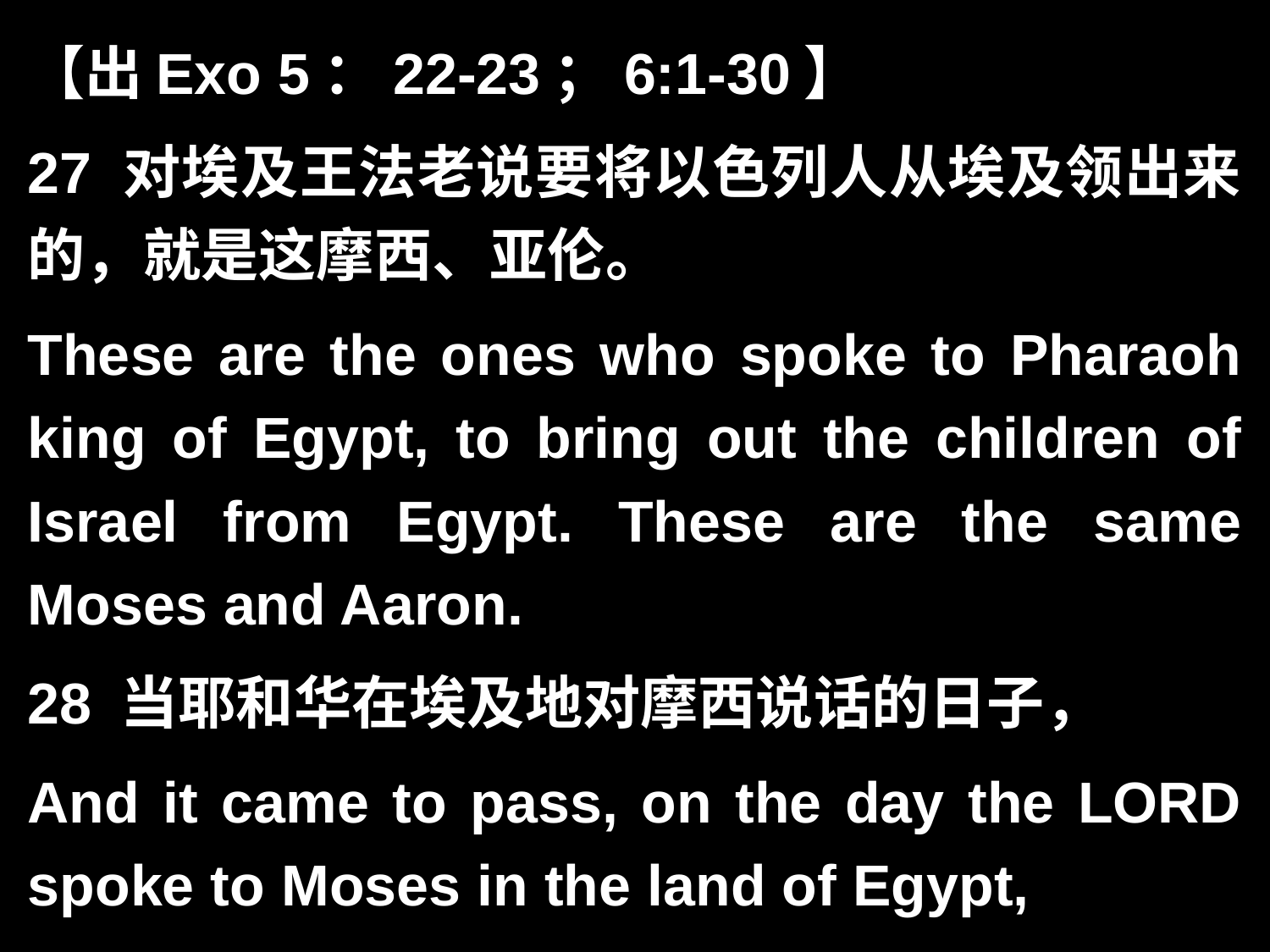

【出Exo 5：22-23；6:1-30】
27 对埃及王法老说要将以色列人从埃及领出来的，就是这摩西、亚伦。
These are the ones who spoke to Pharaoh king of Egypt, to bring out the children of Israel from Egypt. These are the same Moses and Aaron.
28 当耶和华在埃及地对摩西说话的日子，
And it came to pass, on the day the LORD spoke to Moses in the land of Egypt,